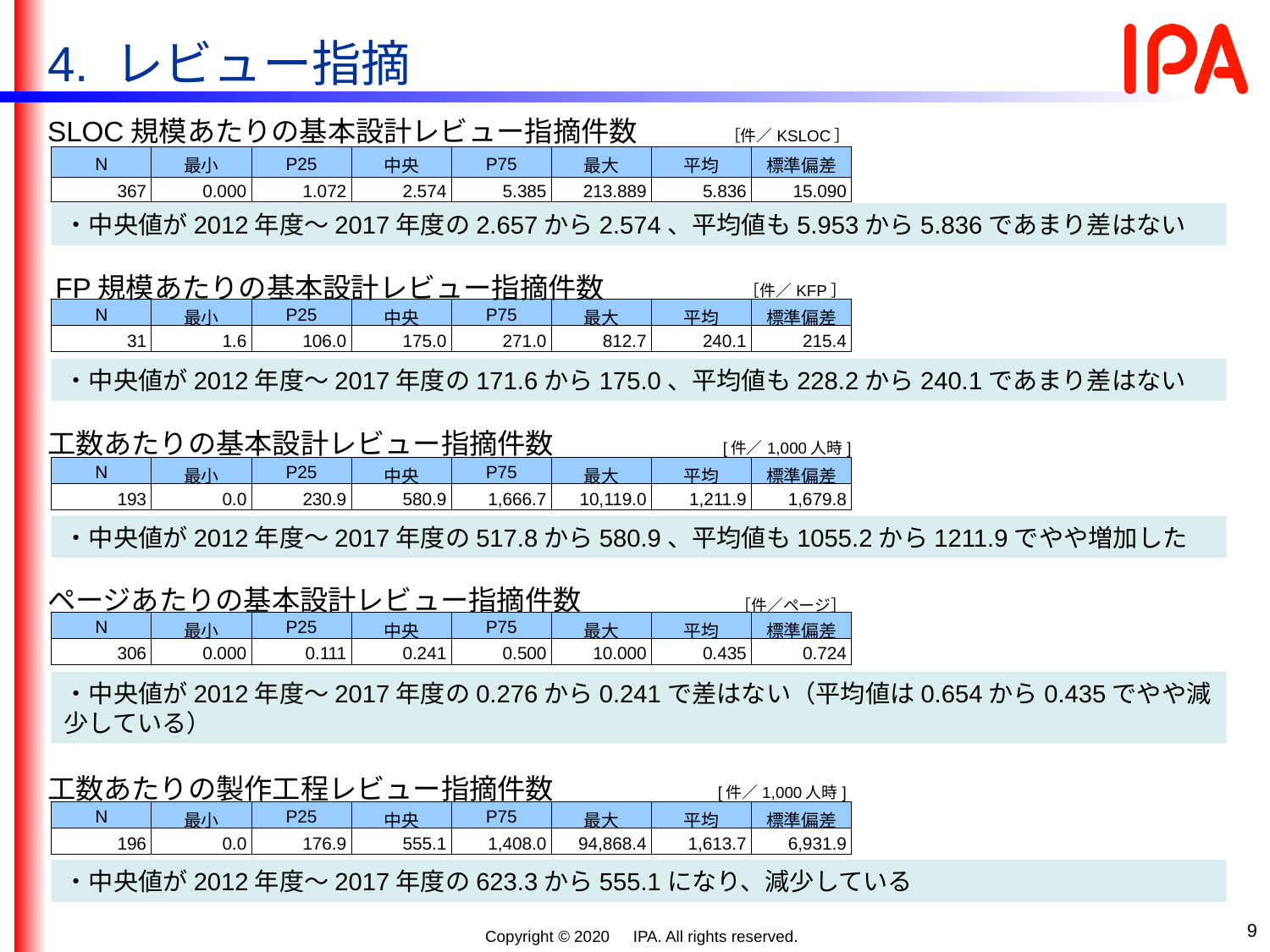

4. レビュー指摘
SLOC規模あたりの基本設計レビュー指摘件数
|  |  |  |  |  |  | ［件／KSLOC］ |  |
| --- | --- | --- | --- | --- | --- | --- | --- |
| N | 最小 | P25 | 中央 | P75 | 最大 | 平均 | 標準偏差 |
| 367 | 0.000 | 1.072 | 2.574 | 5.385 | 213.889 | 5.836 | 15.090 |
・中央値が2012年度～2017年度の2.657から2.574、平均値も5.953から5.836であまり差はない
 FP規模あたりの基本設計レビュー指摘件数
|  |  |  |  |  |  | ［件／KFP］ |  |
| --- | --- | --- | --- | --- | --- | --- | --- |
| N | 最小 | P25 | 中央 | P75 | 最大 | 平均 | 標準偏差 |
| 31 | 1.6 | 106.0 | 175.0 | 271.0 | 812.7 | 240.1 | 215.4 |
・中央値が2012年度～2017年度の171.6から175.0、平均値も228.2から240.1であまり差はない
工数あたりの基本設計レビュー指摘件数
|  |  |  |  |  |  | [件／1,000人時] |  |
| --- | --- | --- | --- | --- | --- | --- | --- |
| N | 最小 | P25 | 中央 | P75 | 最大 | 平均 | 標準偏差 |
| 193 | 0.0 | 230.9 | 580.9 | 1,666.7 | 10,119.0 | 1,211.9 | 1,679.8 |
・中央値が2012年度～2017年度の517.8から580.9、平均値も1055.2から1211.9でやや増加した
ページあたりの基本設計レビュー指摘件数
|  |  |  |  |  |  | ［件／ページ］ |  |
| --- | --- | --- | --- | --- | --- | --- | --- |
| N | 最小 | P25 | 中央 | P75 | 最大 | 平均 | 標準偏差 |
| 306 | 0.000 | 0.111 | 0.241 | 0.500 | 10.000 | 0.435 | 0.724 |
・中央値が2012年度～2017年度の0.276から0.241で差はない（平均値は0.654から0.435でやや減少している）
工数あたりの製作工程レビュー指摘件数
|  |  |  |  |  |  | [件／1,000人時] |  |
| --- | --- | --- | --- | --- | --- | --- | --- |
| N | 最小 | P25 | 中央 | P75 | 最大 | 平均 | 標準偏差 |
| 196 | 0.0 | 176.9 | 555.1 | 1,408.0 | 94,868.4 | 1,613.7 | 6,931.9 |
・中央値が2012年度～2017年度の623.3から555.1になり、減少している
9